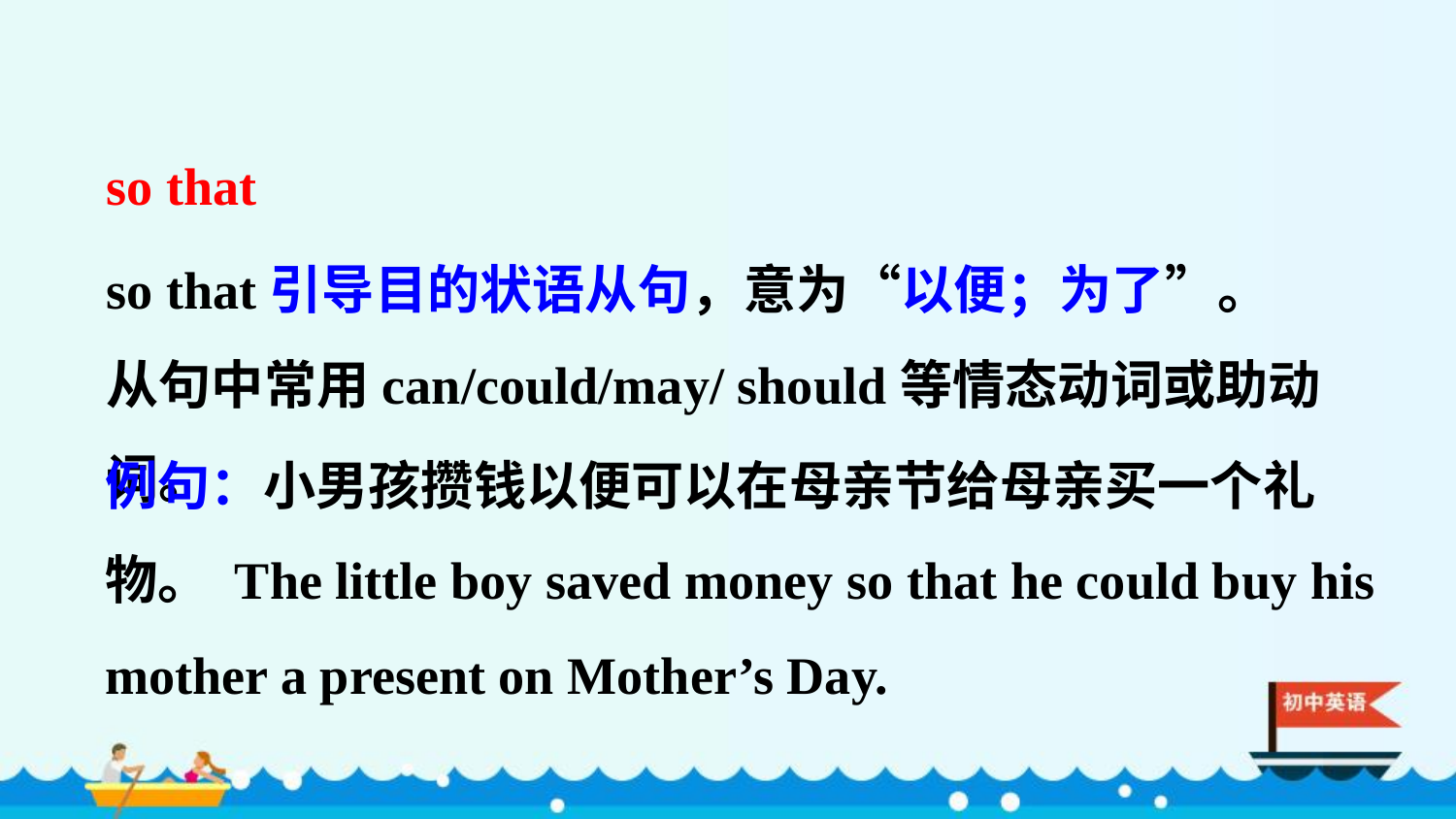

so that
so that引导目的状语从句，意为“以便；为了”。
从句中常用can/could/may/ should等情态动词或助动词。
例句：小男孩攒钱以便可以在母亲节给母亲买一个礼物。 The little boy saved money so that he could buy his mother a present on Mother’s Day.